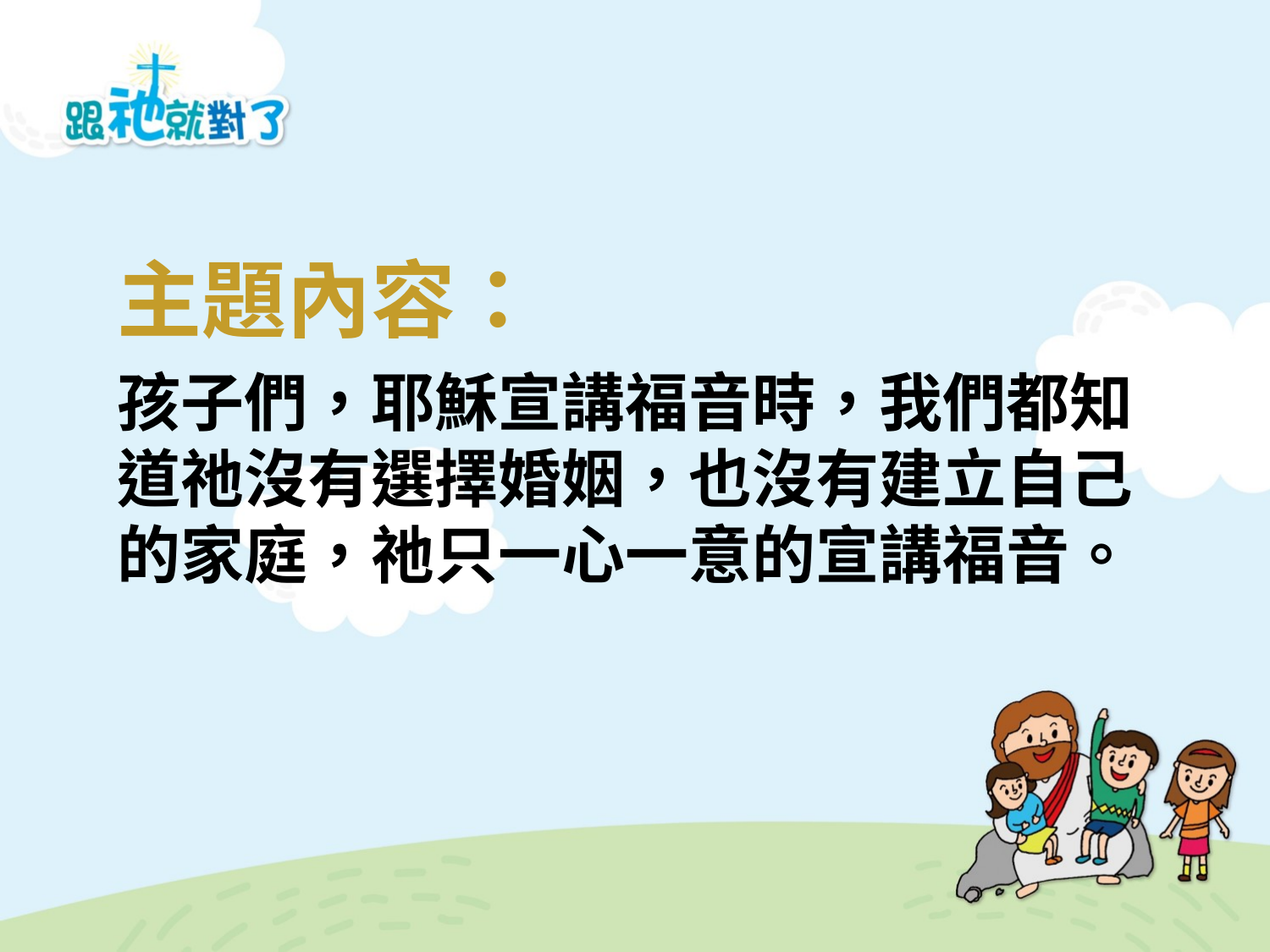

主題內容：
孩子們，耶穌宣講福音時，我們都知道祂沒有選擇婚姻，也沒有建立自己的家庭，祂只一心一意的宣講福音。